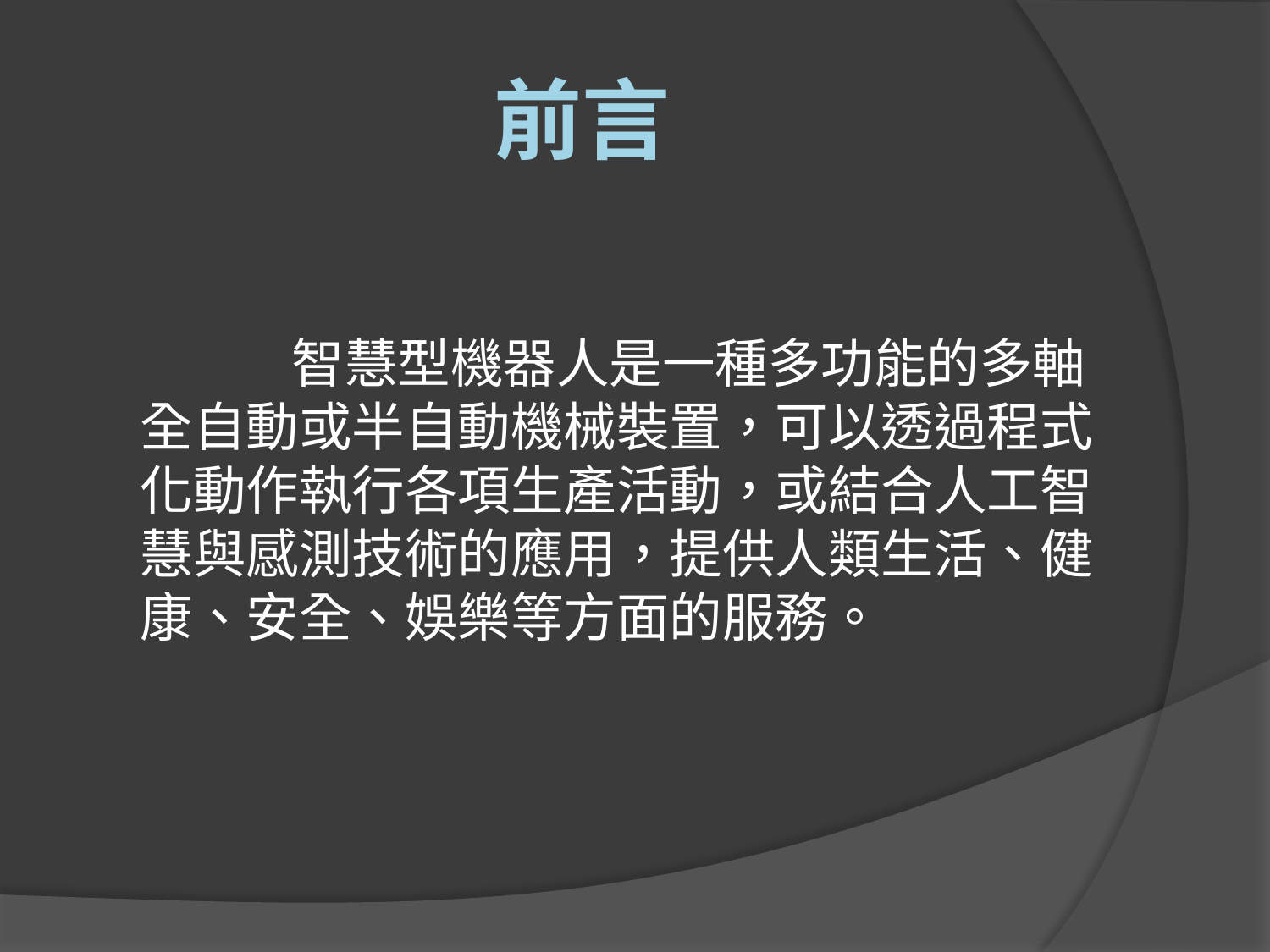

# 前言
		 智慧型機器人是一種多功能的多軸全自動或半自動機械裝置，可以透過程式化動作執行各項生產活動，或結合人工智慧與感測技術的應用，提供人類生活、健康、安全、娛樂等方面的服務。